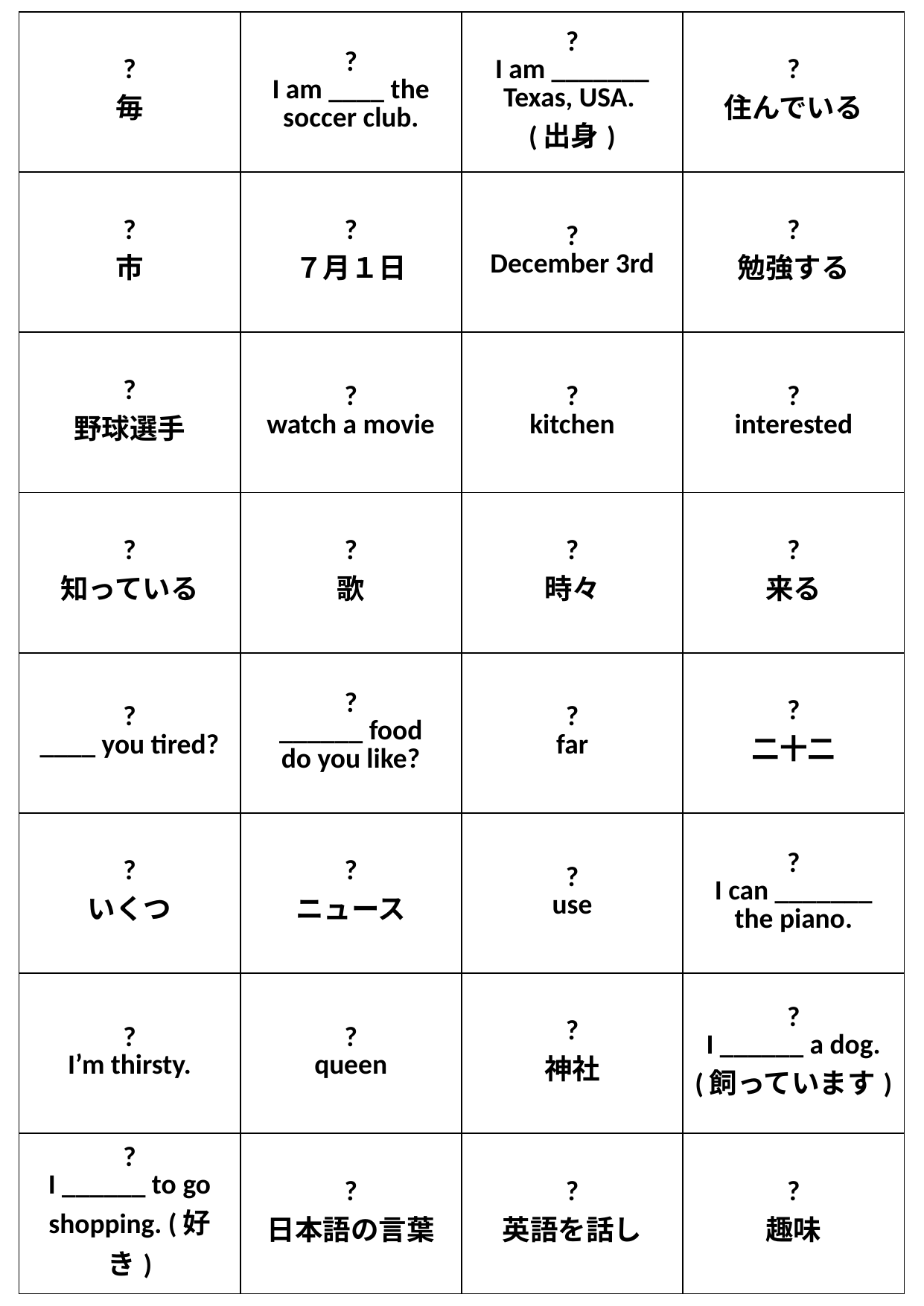

| ? 毎 | ? I am \_\_\_\_ the soccer club. | ? I am \_\_\_\_\_\_\_ Texas, USA. (出身) | ? 住んでいる |
| --- | --- | --- | --- |
| ? 市 | ? ７月１日 | ? December 3rd | ? 勉強する |
| ? 野球選手 | ? watch a movie | ? kitchen | ? interested |
| ? 知っている | ? 歌 | ? 時々 | ? 来る |
| ? \_\_\_\_ you tired? | ? \_\_\_\_\_\_ food do you like? | ? far | ? 二十二 |
| ? いくつ | ? ニュース | ? use | ? I can \_\_\_\_\_\_\_ the piano. |
| ? I’m thirsty. | ? queen | ? 神社 | ? I \_\_\_\_\_\_ a dog. (飼っています) |
| ? I \_\_\_\_\_\_ to go shopping. (好き) | ? 日本語の言葉 | ? 英語を話し | ? 趣味 |